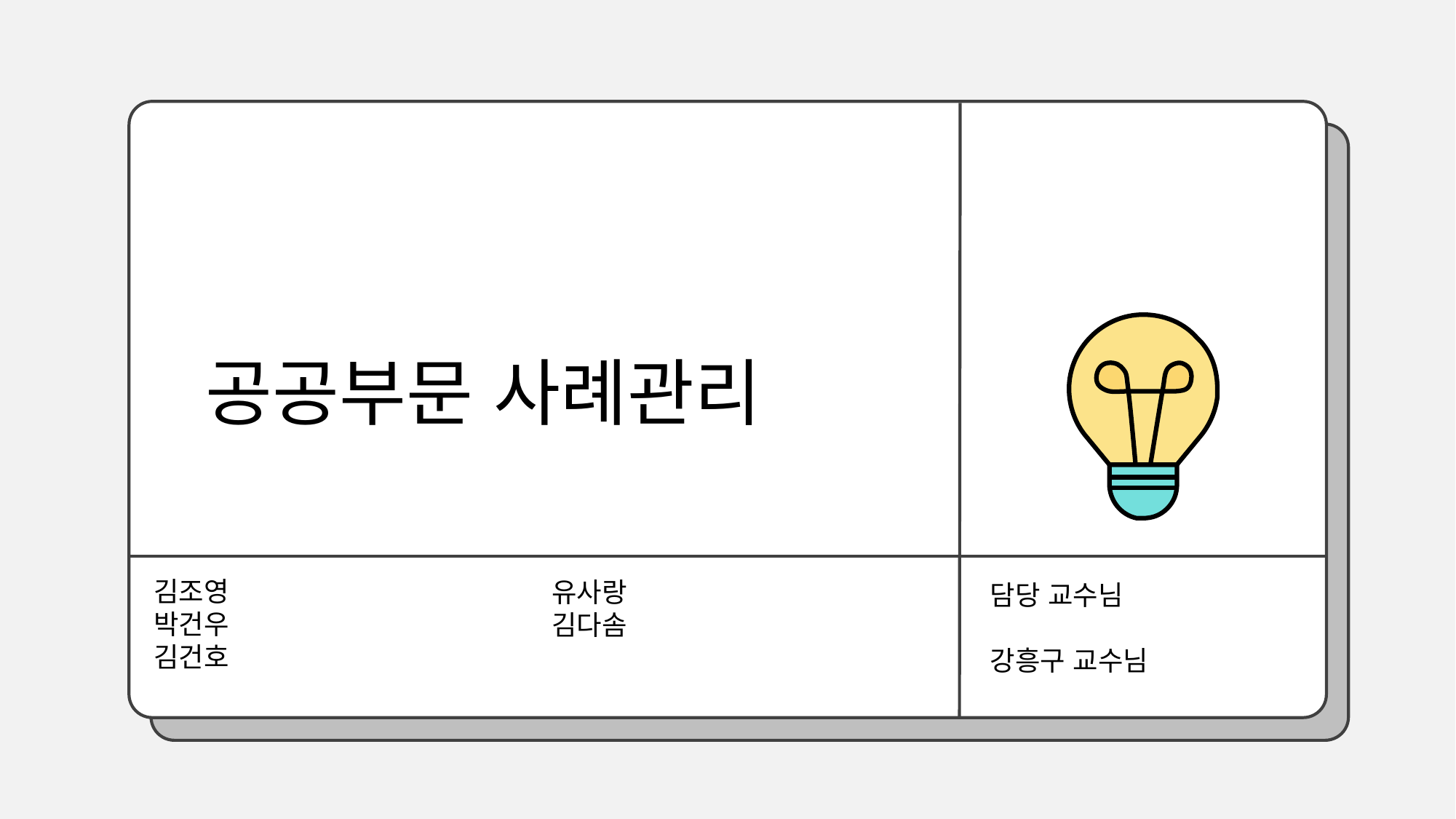

# 공공부문 사례관리
김조영
박건우
김건호
유사랑
김다솜
담당 교수님

강흥구 교수님